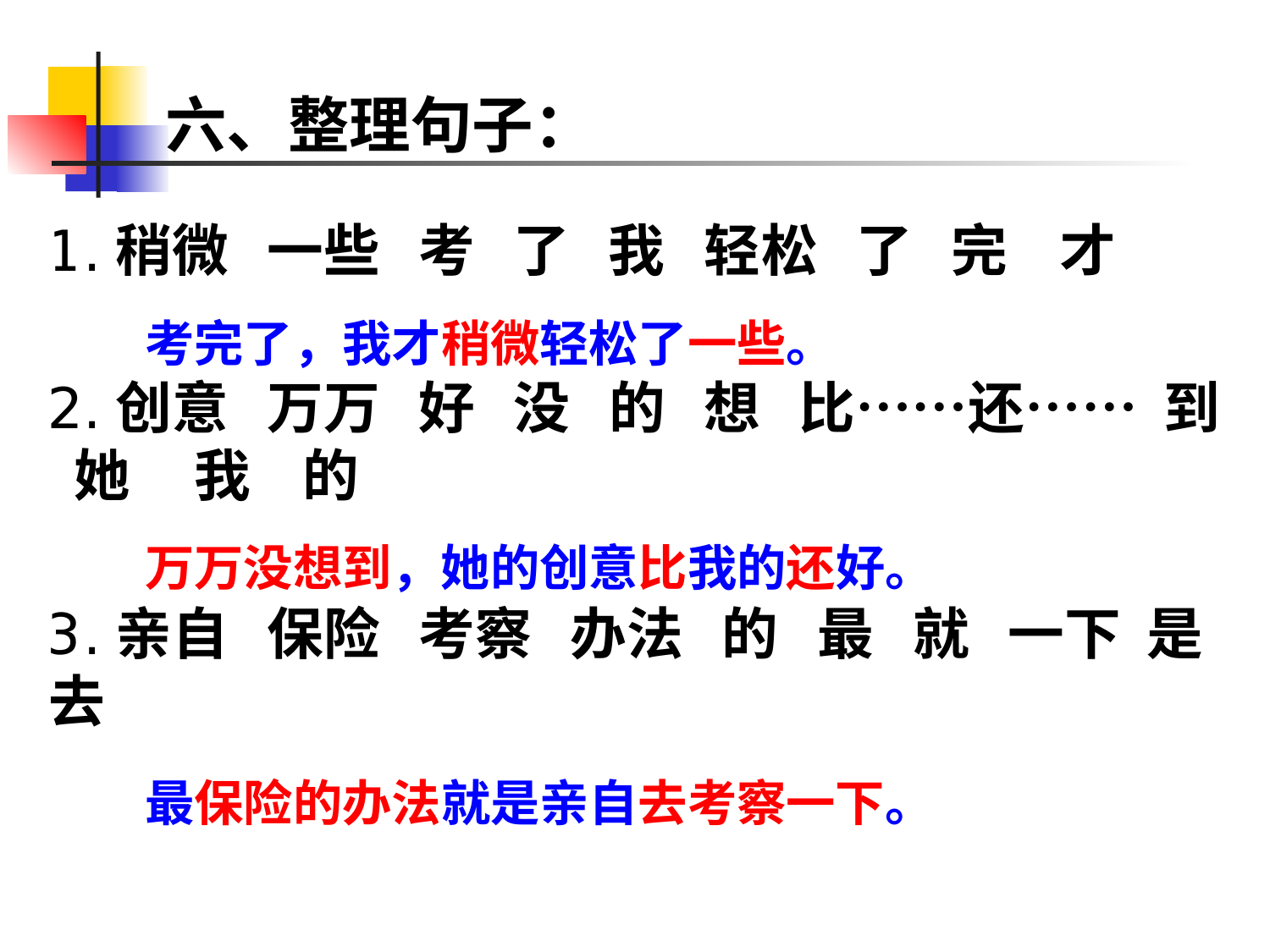

# 六、整理句子：
1.稍微   一些   考   了   我   轻松   了   完    才

2.创意   万万   好   没   的   想   比……还……  到     她     我    的

3.亲自   保险   考察   办法   的   最   就   一下  是   去

考完了，我才稍微轻松了一些。
万万没想到，她的创意比我的还好。
最保险的办法就是亲自去考察一下。